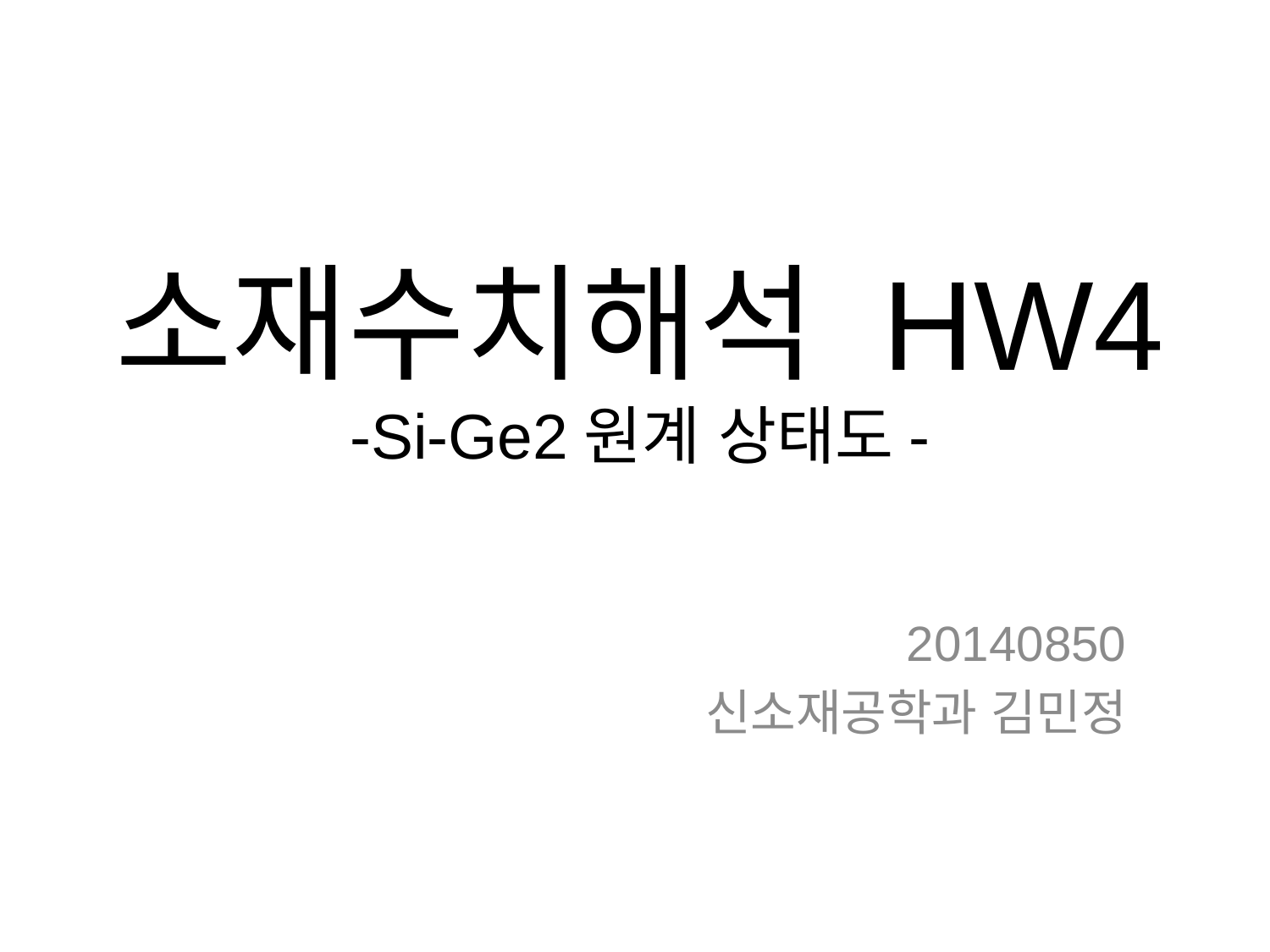

# 소재수치해석 HW4 -Si-Ge2원계 상태도-
20140850
신소재공학과 김민정